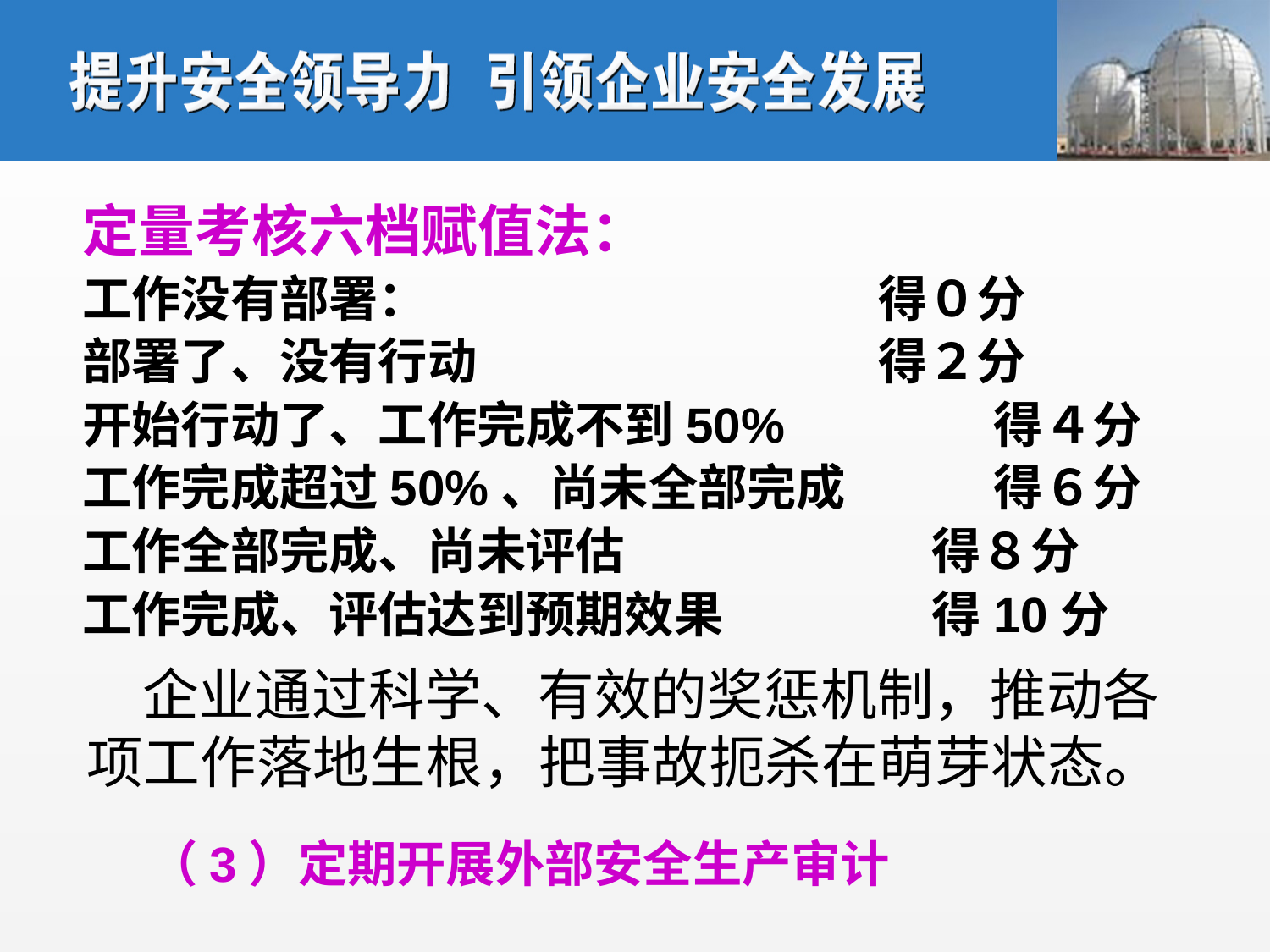

定量考核六档赋值法：
工作没有部署：　　　　　     　　　得０分
部署了、没有行动　　　　     　　　得２分
开始行动了、工作完成不到50%　　　　得４分
工作完成超过50%、尚未全部完成　　　得６分
工作全部完成、尚未评估　　　 　　　得８分
工作完成、评估达到预期效果　　 　　得10分
企业通过科学、有效的奖惩机制，推动各项工作落地生根，把事故扼杀在萌芽状态。
（3）定期开展外部安全生产审计